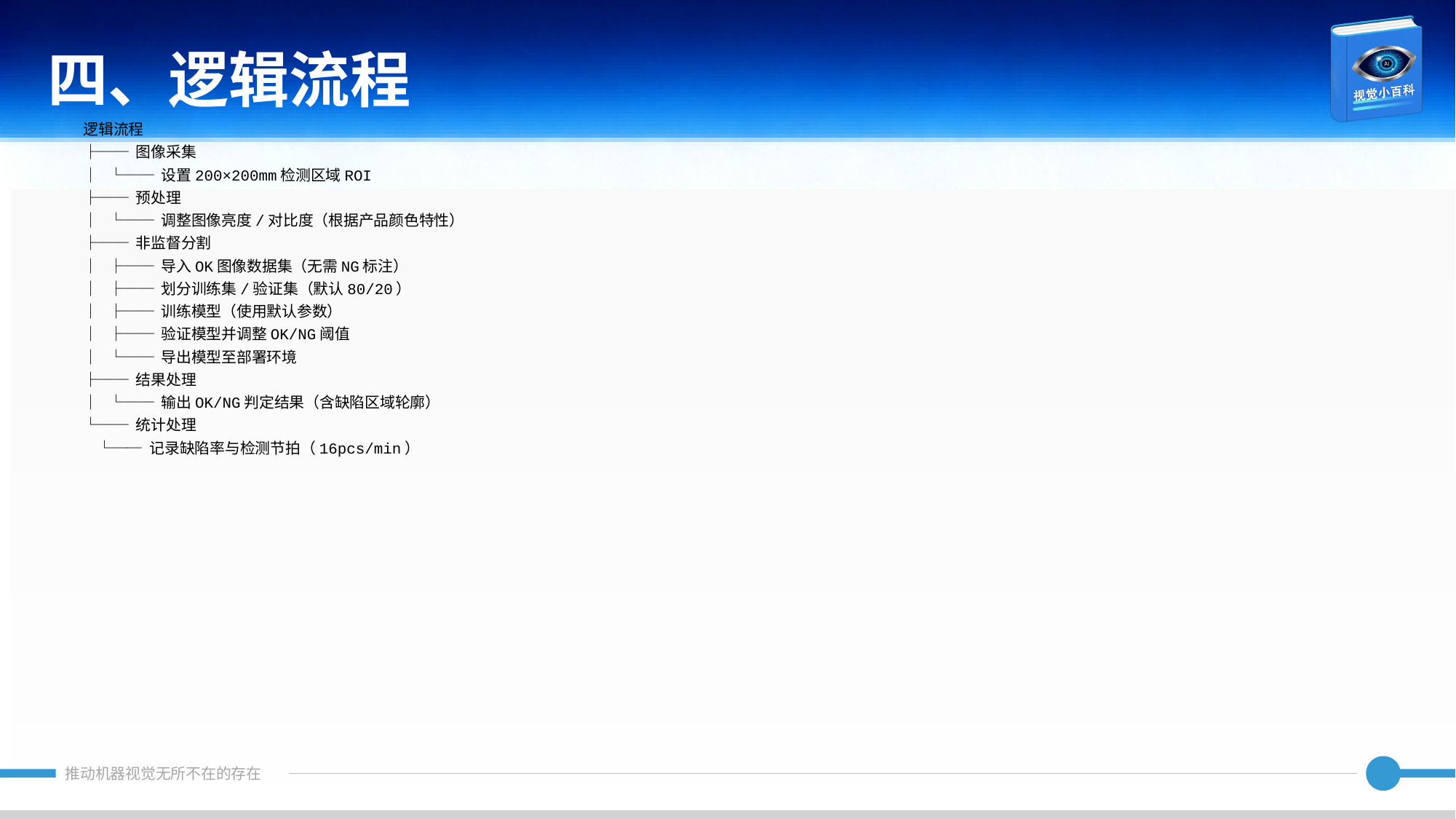

四、逻辑流程

逻辑流程
├── 图像采集
│   └── 设置200×200mm检测区域ROI
├── 预处理
│   └── 调整图像亮度/对比度（根据产品颜色特性）
├── 非监督分割
│   ├── 导入OK图像数据集（无需NG标注）
│   ├── 划分训练集/验证集（默认80/20）
│   ├── 训练模型（使用默认参数）
│   ├── 验证模型并调整OK/NG阈值
│   └── 导出模型至部署环境
├── 结果处理
│   └── 输出OK/NG判定结果（含缺陷区域轮廓）
└── 统计处理
    └── 记录缺陷率与检测节拍（16pcs/min）
9